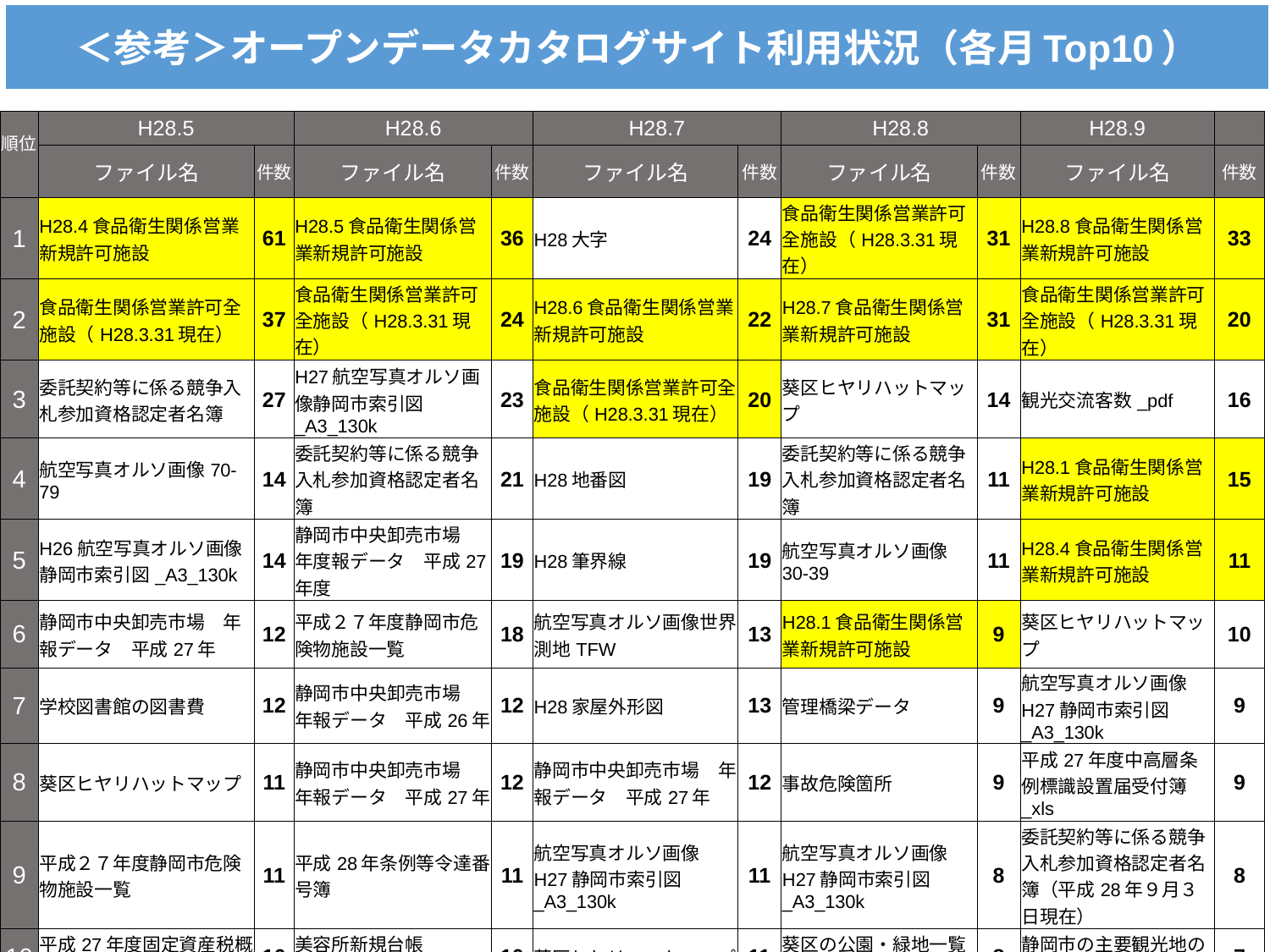

＜参考＞オープンデータカタログサイト利用状況（各月Top10）
| 順位 | H28.5 |  | H28.6 |  | H28.7 |  | H28.8 |  | H28.9 |  |
| --- | --- | --- | --- | --- | --- | --- | --- | --- | --- | --- |
|  | ファイル名 | 件数 | ファイル名 | 件数 | ファイル名 | 件数 | ファイル名 | 件数 | ファイル名 | 件数 |
| 1 | H28.4食品衛生関係営業新規許可施設 | 61 | H28.5食品衛生関係営業新規許可施設 | 36 | H28大字 | 24 | 食品衛生関係営業許可全施設（H28.3.31現在） | 31 | H28.8食品衛生関係営業新規許可施設 | 33 |
| 2 | 食品衛生関係営業許可全施設（H28.3.31現在） | 37 | 食品衛生関係営業許可全施設（H28.3.31現在） | 24 | H28.6食品衛生関係営業新規許可施設 | 22 | H28.7食品衛生関係営業新規許可施設 | 31 | 食品衛生関係営業許可全施設（H28.3.31現在） | 20 |
| 3 | 委託契約等に係る競争入札参加資格認定者名簿 | 27 | H27航空写真オルソ画像静岡市索引図\_A3\_130k | 23 | 食品衛生関係営業許可全施設（H28.3.31現在） | 20 | 葵区ヒヤリハットマップ | 14 | 観光交流客数\_pdf | 16 |
| 4 | 航空写真オルソ画像70-79 | 14 | 委託契約等に係る競争入札参加資格認定者名簿 | 21 | H28地番図 | 19 | 委託契約等に係る競争入札参加資格認定者名簿 | 11 | H28.1食品衛生関係営業新規許可施設 | 15 |
| 5 | H26航空写真オルソ画像静岡市索引図\_A3\_130k | 14 | 静岡市中央卸売市場　年度報データ　平成27年度 | 19 | H28筆界線 | 19 | 航空写真オルソ画像30-39 | 11 | H28.4食品衛生関係営業新規許可施設 | 11 |
| 6 | 静岡市中央卸売市場　年報データ　平成27年 | 12 | 平成２７年度静岡市危険物施設一覧 | 18 | 航空写真オルソ画像世界測地TFW | 13 | H28.1食品衛生関係営業新規許可施設 | 9 | 葵区ヒヤリハットマップ | 10 |
| 7 | 学校図書館の図書費 | 12 | 静岡市中央卸売市場　年報データ　平成26年 | 12 | H28家屋外形図 | 13 | 管理橋梁データ | 9 | 航空写真オルソ画像H27静岡市索引図\_A3\_130k | 9 |
| 8 | 葵区ヒヤリハットマップ | 11 | 静岡市中央卸売市場　年報データ　平成27年 | 12 | 静岡市中央卸売市場　年報データ　平成27年 | 12 | 事故危険箇所 | 9 | 平成27年度中高層条例標識設置届受付簿\_xls | 9 |
| 9 | 平成２７年度静岡市危険物施設一覧 | 11 | 平成28年条例等令達番号簿 | 11 | 航空写真オルソ画像H27静岡市索引図\_A3\_130k | 11 | 航空写真オルソ画像H27静岡市索引図\_A3\_130k | 8 | 委託契約等に係る競争入札参加資格認定者名簿（平成28年９月３日現在） | 8 |
| 10 | 平成27年度固定資産税概要調書 | 10 | 美容所新規台帳（H28.5） | 10 | 葵区ヒヤリハットマップ | 11 | 葵区の公園・緑地一覧表\_xlsx | 8 | 静岡市の主要観光地の画像データ | 7 |